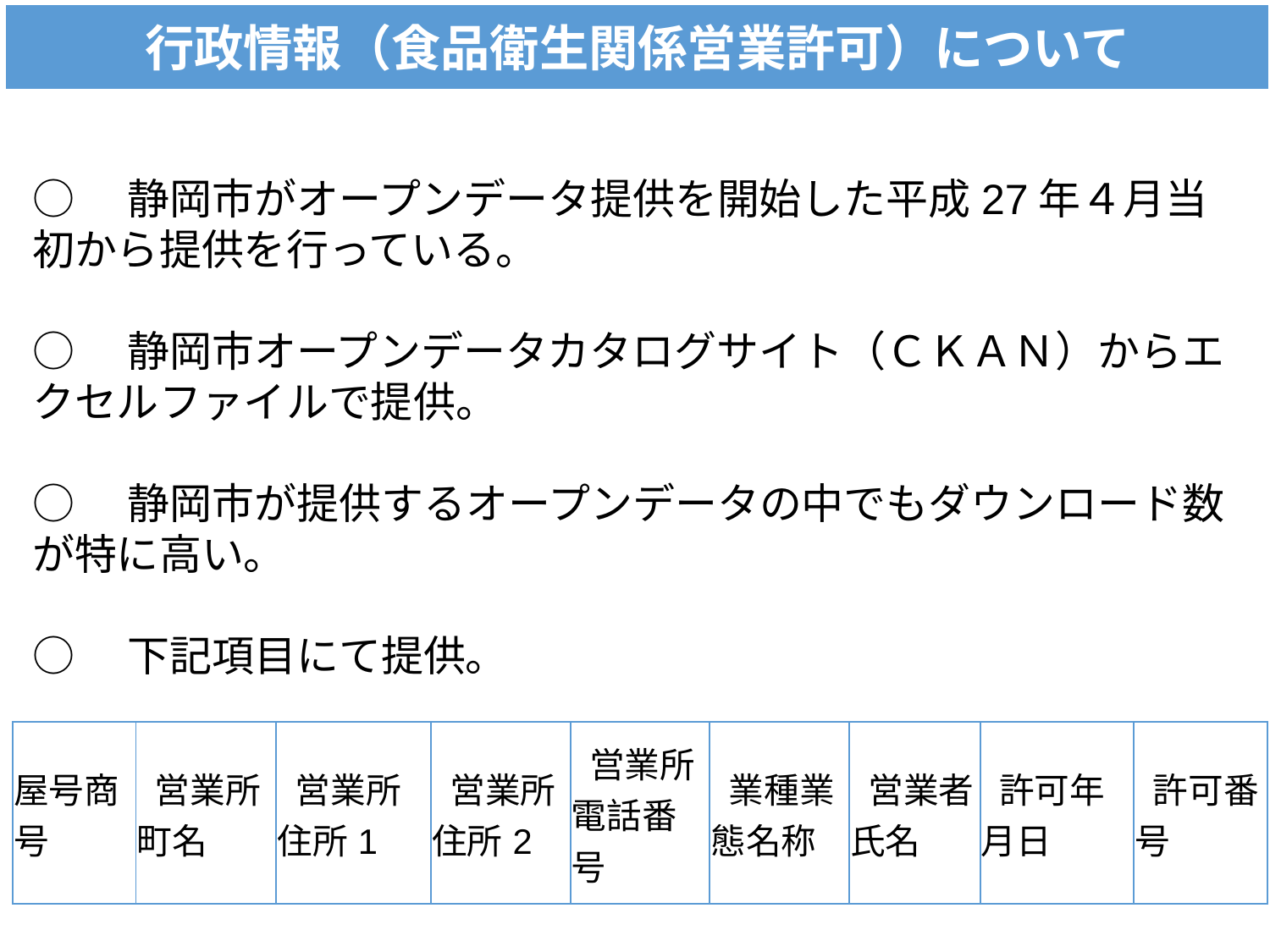

行政情報（食品衛生関係営業許可）について
○　静岡市がオープンデータ提供を開始した平成27年４月当初から提供を行っている。

○　静岡市オープンデータカタログサイト（ＣＫＡＮ）からエクセルファイルで提供。

○　静岡市が提供するオープンデータの中でもダウンロード数が特に高い。

○　下記項目にて提供。
| 屋号商号 | 営業所町名 | 営業所住所1 | 営業所住所2 | 営業所電話番号 | 業種業態名称 | 営業者氏名 | 許可年月日 | 許可番号 |
| --- | --- | --- | --- | --- | --- | --- | --- | --- |